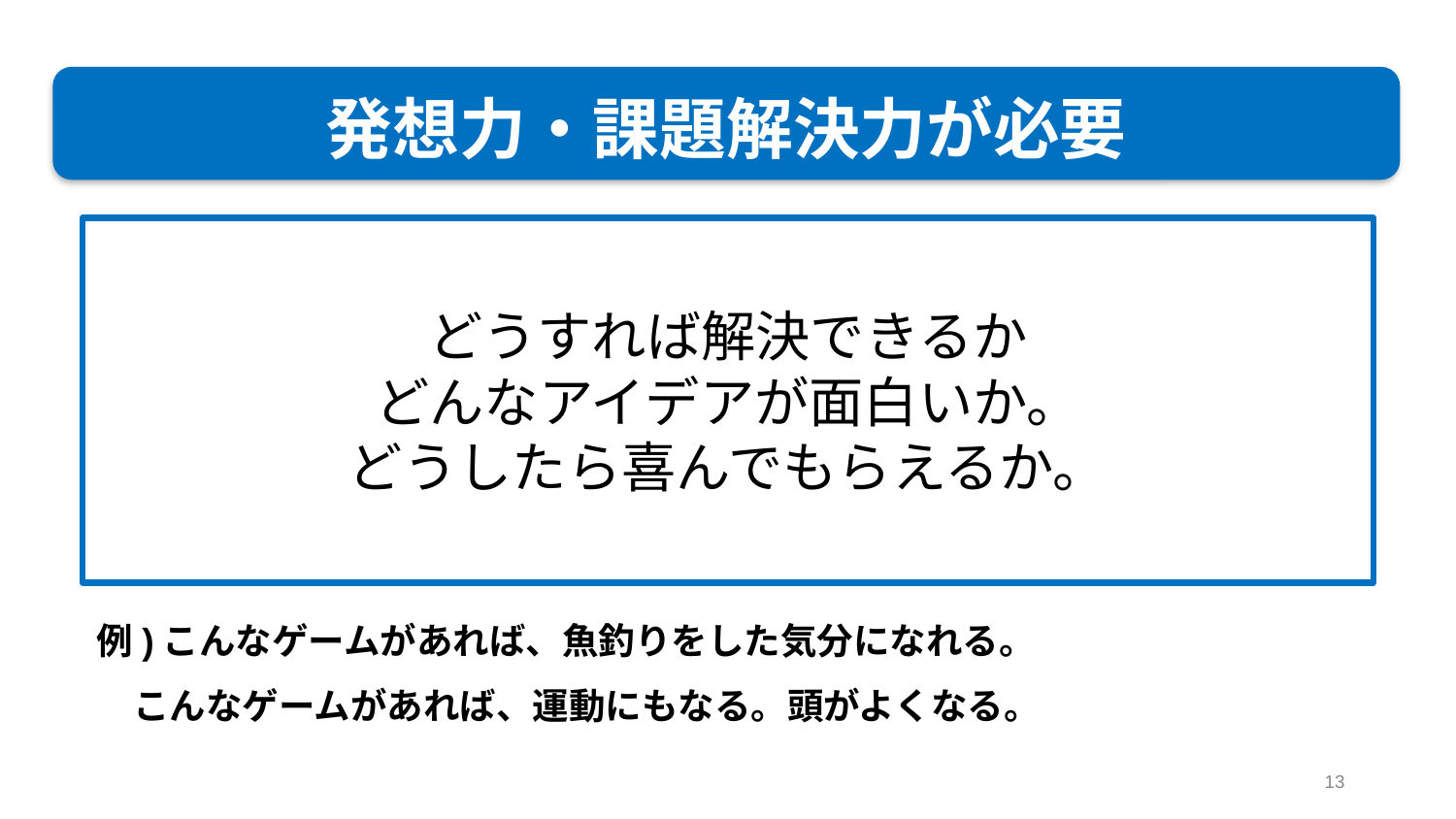

発想力・課題解決力が必要
どうすれば解決できるか
どんなアイデアが面白いか。
どうしたら喜んでもらえるか。
例)こんなゲームがあれば、魚釣りをした気分になれる。
　こんなゲームがあれば、運動にもなる。頭がよくなる。
13